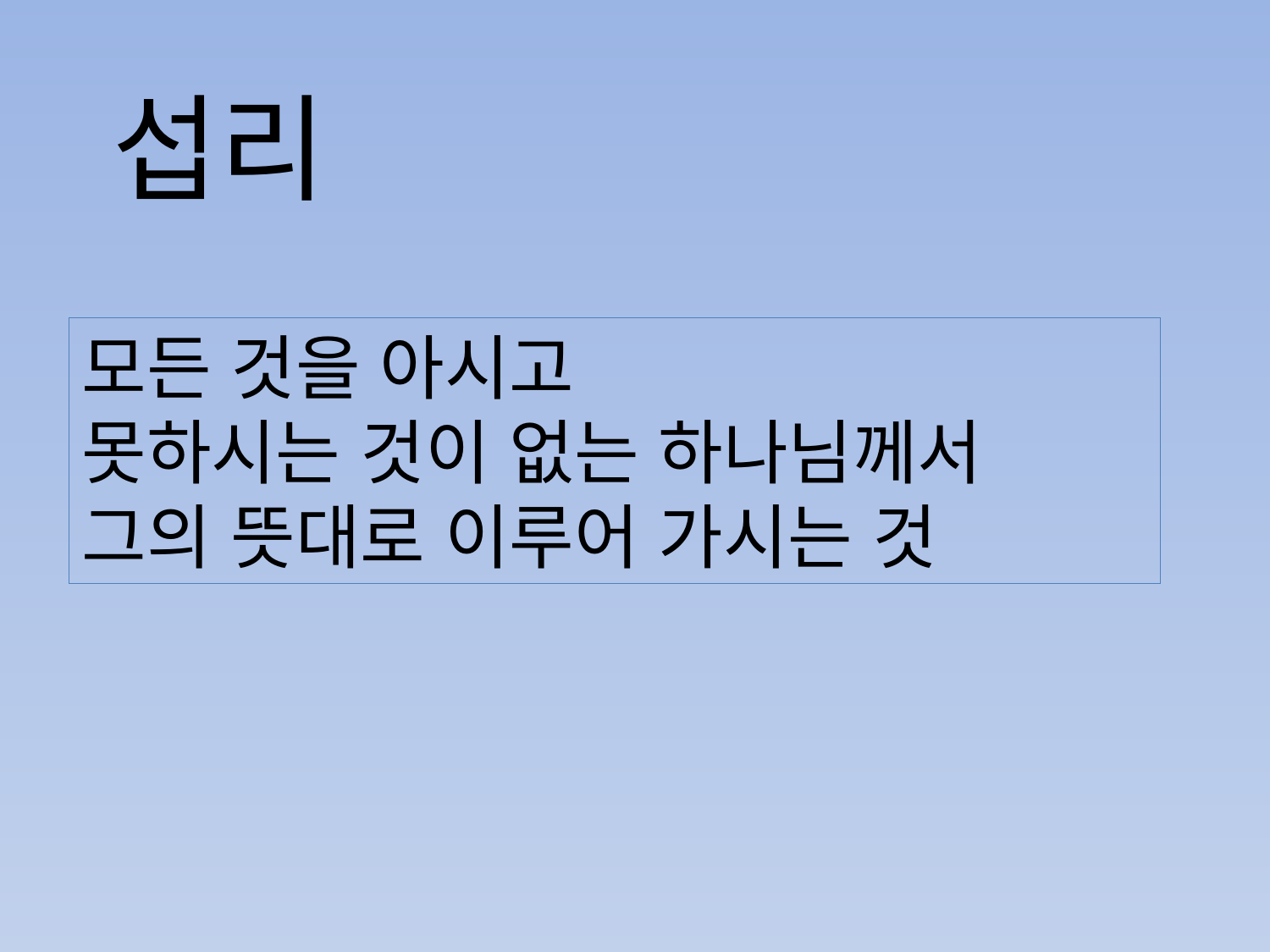

섭리
모든 것을 아시고
못하시는 것이 없는 하나님께서
그의 뜻대로 이루어 가시는 것